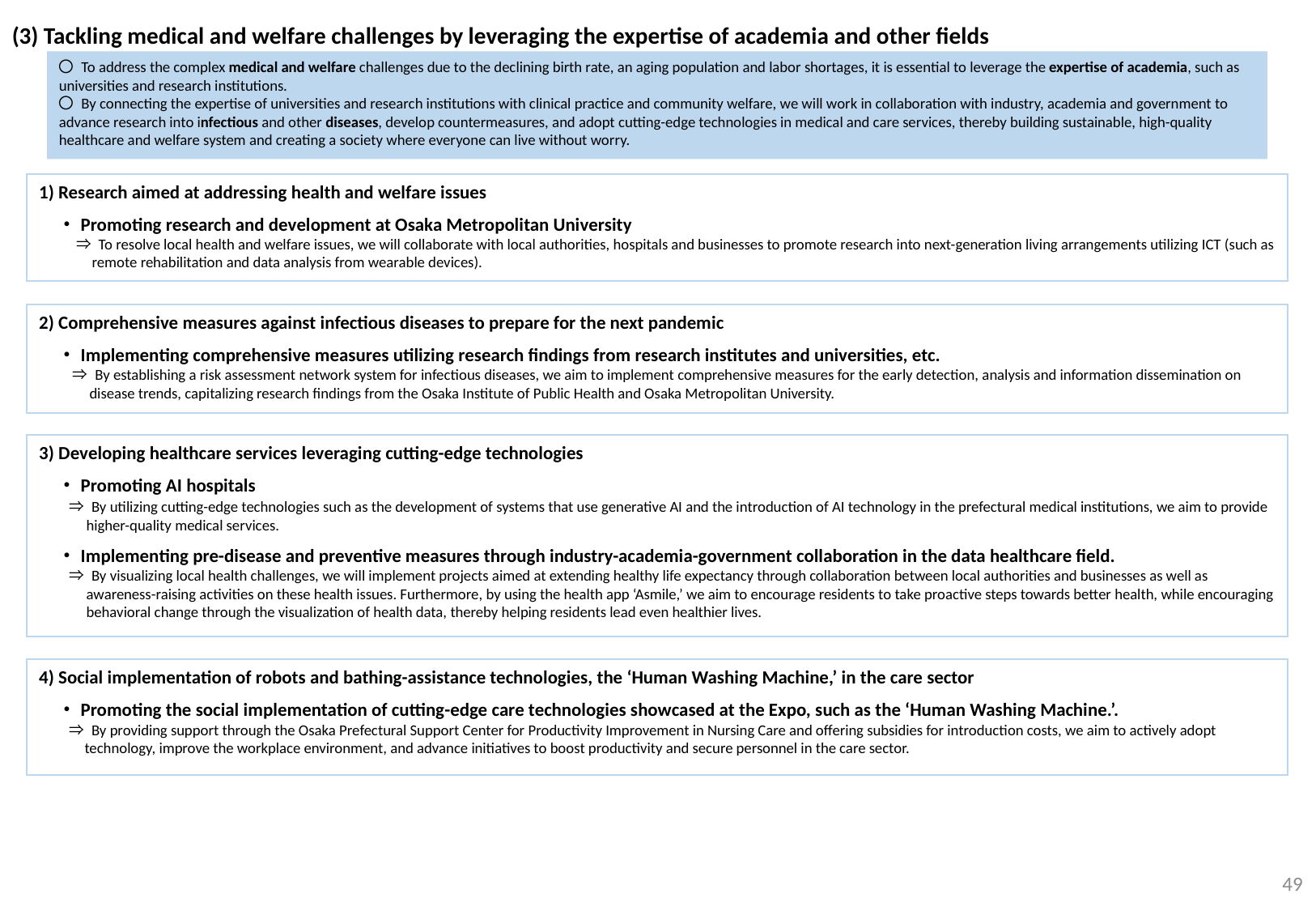

(3) Tackling medical and welfare challenges by leveraging the expertise of academia and other fields
〇 To address the complex medical and welfare challenges due to the declining birth rate, an aging population and labor shortages, it is essential to leverage the expertise of academia, such as universities and research institutions.
〇 By connecting the expertise of universities and research institutions with clinical practice and community welfare, we will work in collaboration with industry, academia and government to advance research into infectious and other diseases, develop countermeasures, and adopt cutting-edge technologies in medical and care services, thereby building sustainable, high-quality healthcare and welfare system and creating a society where everyone can live without worry.

1) Research aimed at addressing health and welfare issues
　・Promoting research and development at Osaka Metropolitan University
　　  ⇒ To resolve local health and welfare issues, we will collaborate with local authorities, hospitals and businesses to promote research into next-generation living arrangements utilizing ICT (such as remote rehabilitation and data analysis from wearable devices).

2) Comprehensive measures against infectious diseases to prepare for the next pandemic
　・Implementing comprehensive measures utilizing research findings from research institutes and universities, etc.
　　 ⇒ By establishing a risk assessment network system for infectious diseases, we aim to implement comprehensive measures for the early detection, analysis and information dissemination on disease trends, capitalizing research findings from the Osaka Institute of Public Health and Osaka Metropolitan University.

3) Developing healthcare services leveraging cutting-edge technologies
　・Promoting AI hospitals
　　⇒ By utilizing cutting-edge technologies such as the development of systems that use generative AI and the introduction of AI technology in the prefectural medical institutions, we aim to provide higher-quality medical services.
　・Implementing pre-disease and preventive measures through industry-academia-government collaboration in the data healthcare field.
　　⇒ By visualizing local health challenges, we will implement projects aimed at extending healthy life expectancy through collaboration between local authorities and businesses as well as awareness-raising activities on these health issues. Furthermore, by using the health app ‘Asmile,’ we aim to encourage residents to take proactive steps towards better health, while encouraging behavioral change through the visualization of health data, thereby helping residents lead even healthier lives.
4) Social implementation of robots and bathing-assistance technologies, the ‘Human Washing Machine,’ in the care sector
　・Promoting the social implementation of cutting-edge care technologies showcased at the Expo, such as the ‘Human Washing Machine.’.
　　⇒ By providing support through the Osaka Prefectural Support Center for Productivity Improvement in Nursing Care and offering subsidies for introduction costs, we aim to actively adopt technology, improve the workplace environment, and advance initiatives to boost productivity and secure personnel in the care sector.

49